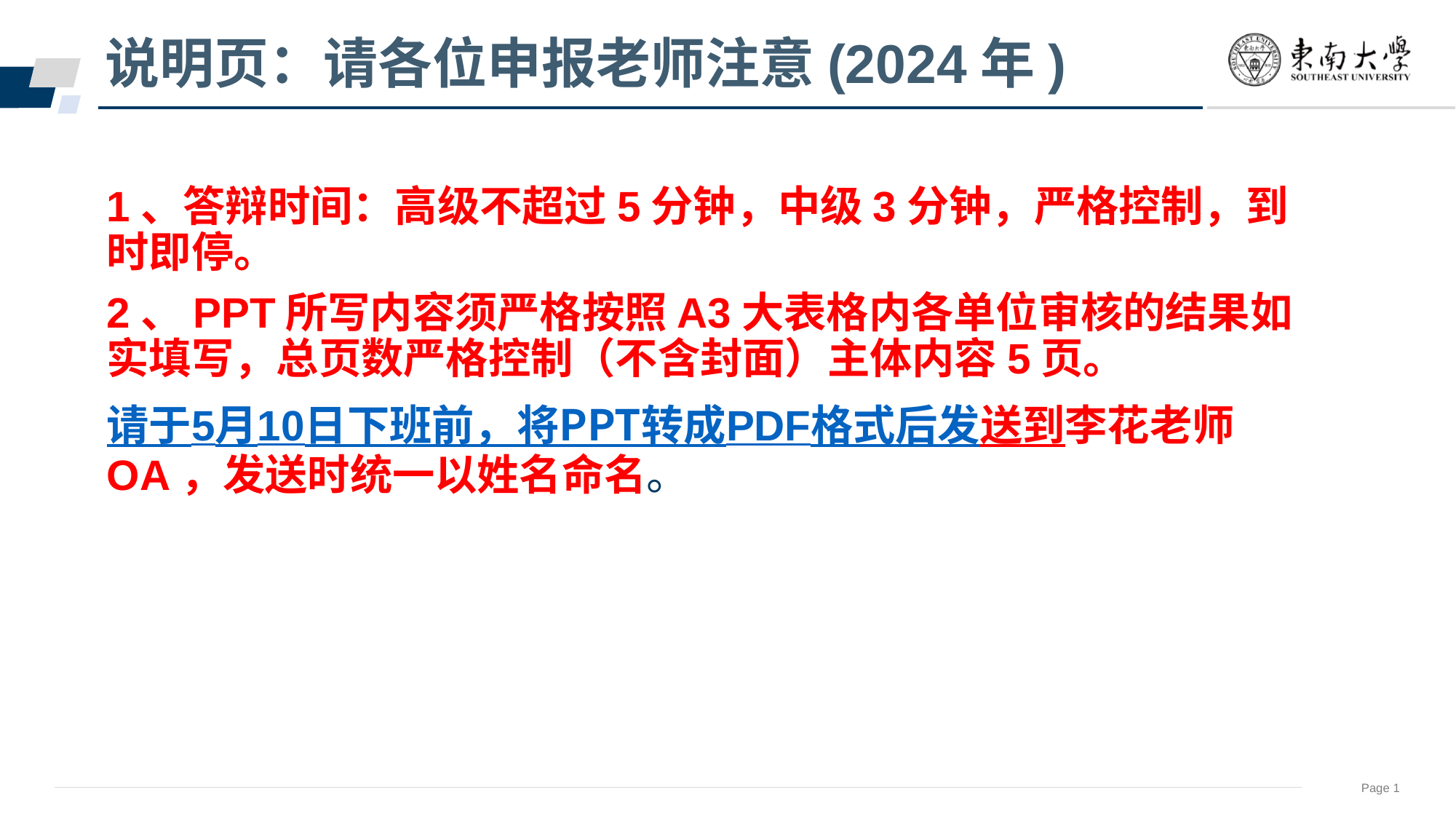

# 说明页：请各位申报老师注意(2024年)
1、答辩时间：高级不超过5分钟，中级3分钟，严格控制，到时即停。
2、PPT所写内容须严格按照A3大表格内各单位审核的结果如实填写，总页数严格控制（不含封面）主体内容5页。
请于5月10日下班前，将PPT转成PDF格式后发送到李花老师OA，发送时统一以姓名命名。